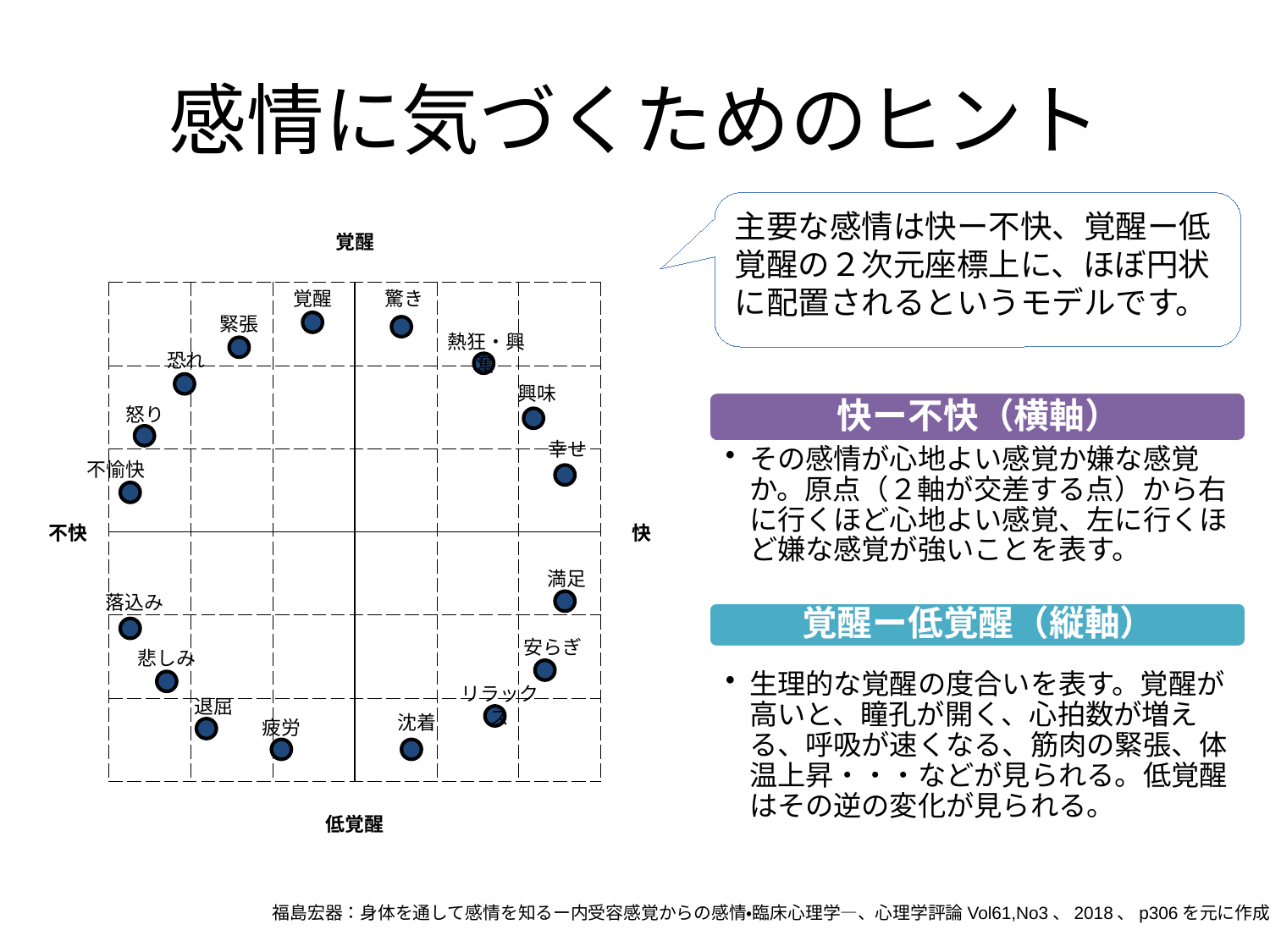

# 感情に気づくためのヒント
|  |  |  |  |  |  |  |  |  |  |
| --- | --- | --- | --- | --- | --- | --- | --- | --- | --- |
|  |  |  |  | 覚醒 |  |  |  |  |  |
|  |  |  |  |  |  |  |  |  |  |
|  |  |  |  |  |  |  |  |  |  |
|  | 不快 |  |  |  |  |  |  | 快 |  |
|  |  |  |  |  |  |  |  |  |  |
|  |  |  |  |  |  |  |  |  |  |
|  |  |  |  |  |  |  |  |  |  |
|  |  |  |  | 低覚醒 |  |  |  |  |  |
|  |  |  |  |  |  |  |  |  |  |
主要な感情は快ー不快、覚醒ー低覚醒の２次元座標上に、ほぼ円状に配置されるというモデルです。
覚醒
驚き
緊張

熱狂・興奮

恐れ

興味
快ー不快（横軸）
その感情が心地よい感覚か嫌な感覚か。原点（２軸が交差する点）から右に行くほど心地よい感覚、左に行くほど嫌な感覚が強いことを表す。

覚醒ー低覚醒（縦軸）

生理的な覚醒の度合いを表す。覚醒が高いと、瞳孔が開く、心拍数が増える、呼吸が速くなる、筋肉の緊張、体温上昇・・・などが見られる。低覚醒はその逆の変化が見られる。
怒り

幸せ
不愉快

満足
落込み

安らぎ
悲しみ

リラックス
退屈
沈着

疲労

福島宏器：身体を通して感情を知るー内受容感覚からの感情・臨床心理学―、心理学評論Vol61,No3、2018、p306を元に作成